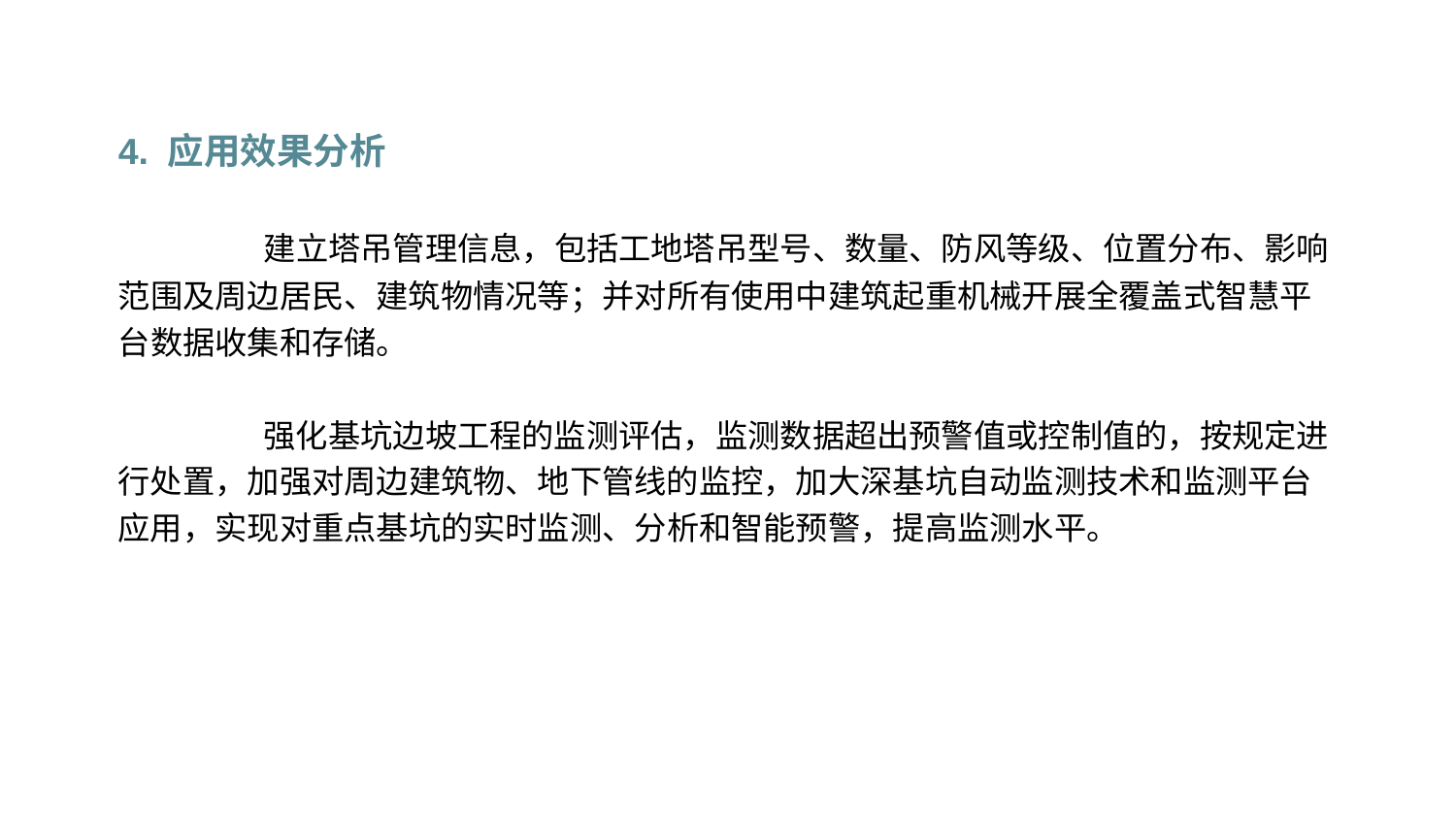

4. 应用效果分析

	建立塔吊管理信息，包括工地塔吊型号、数量、防风等级、位置分布、影响范围及周边居民、建筑物情况等；并对所有使用中建筑起重机械开展全覆盖式智慧平台数据收集和存储。

	强化基坑边坡工程的监测评估，监测数据超出预警值或控制值的，按规定进行处置，加强对周边建筑物、地下管线的监控，加大深基坑自动监测技术和监测平台应用，实现对重点基坑的实时监测、分析和智能预警，提高监测水平。